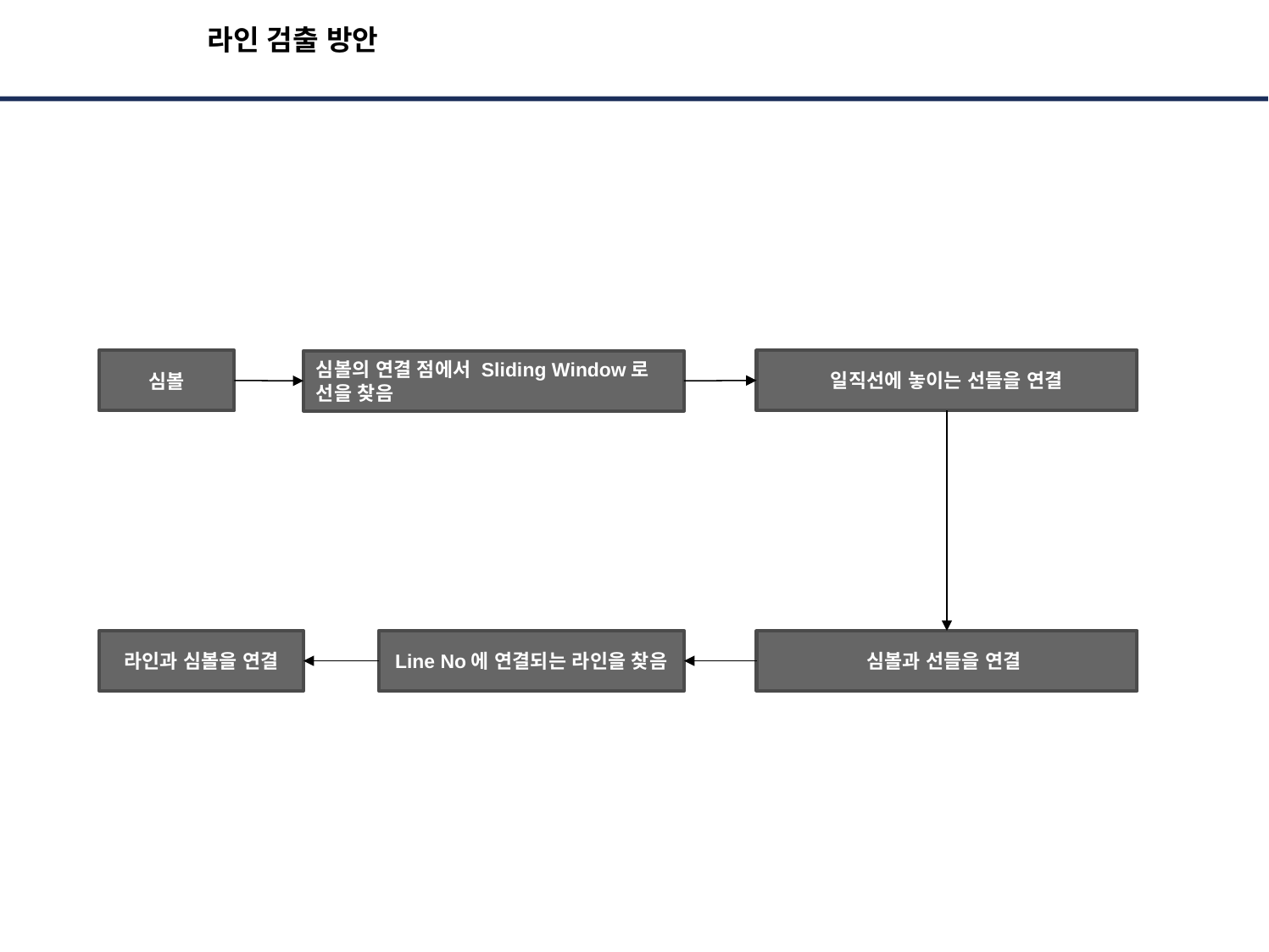

# 라인 검출 방안
심볼
일직선에 놓이는 선들을 연결
심볼의 연결 점에서 Sliding Window로
선을 찾음
라인과 심볼을 연결
Line No에 연결되는 라인을 찾음
심볼과 선들을 연결